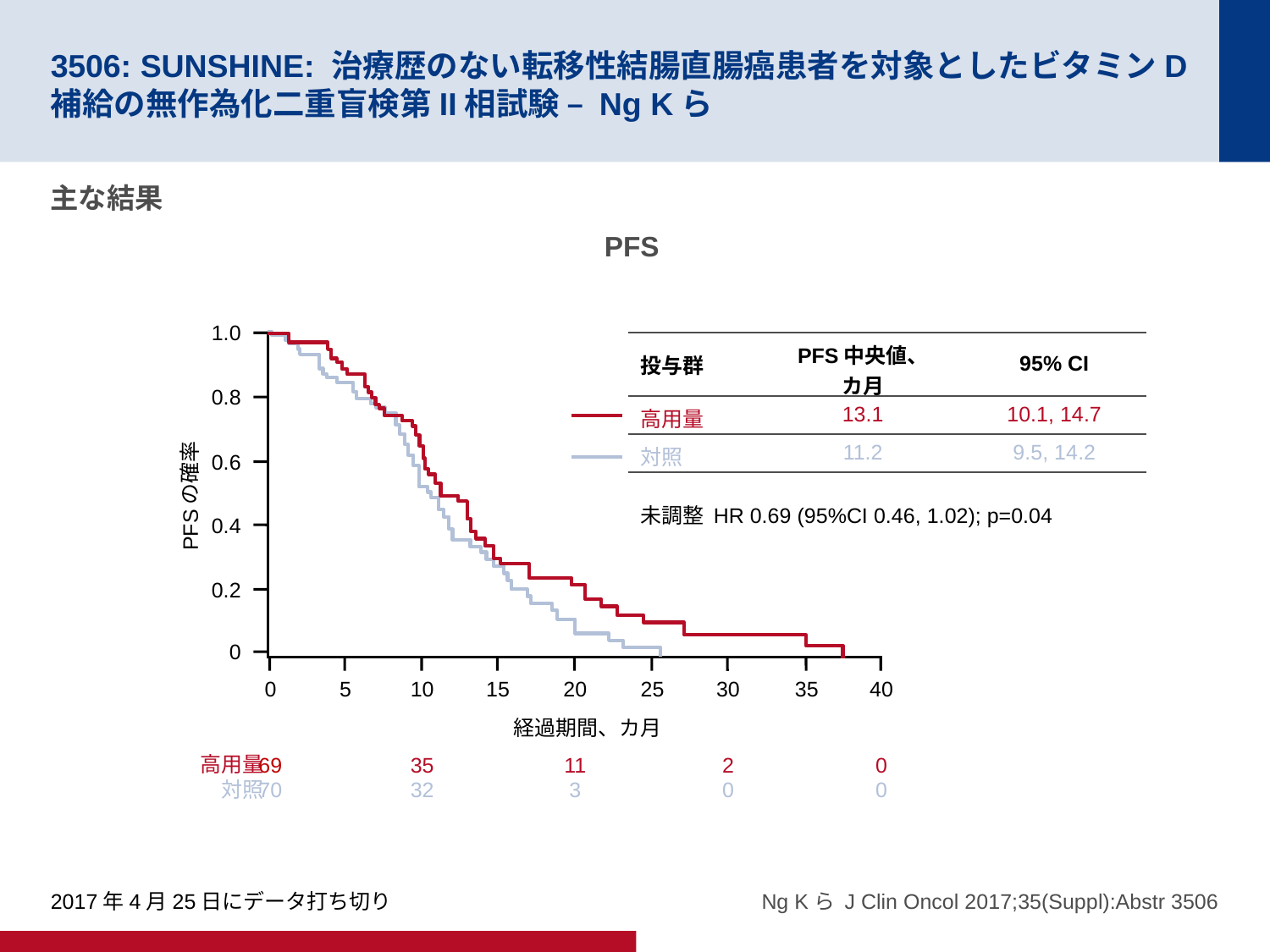

# 3506: SUNSHINE: 治療歴のない転移性結腸直腸癌患者を対象としたビタミンD補給の無作為化二重盲検第II相試験 – Ng Kら
主な結果
PFS
1.0

0.8

0.6

PFSの確率
0.4

0.2

0

0

69
70

5

10

35
32

15

20

11
3

25

30

2
0
35

40

0
0

経過期間、カ月
高用量
対照

| 投与群 | PFS中央値、 カ月 | 95% CI |
| --- | --- | --- |
| 高用量 | 13.1 | 10.1, 14.7 |
| 対照 | 11.2 | 9.5, 14.2 |

未調整 HR 0.69 (95%CI 0.46, 1.02); p=0.04
2017年4月25日にデータ打ち切り
Ng Kら J Clin Oncol 2017;35(Suppl):Abstr 3506